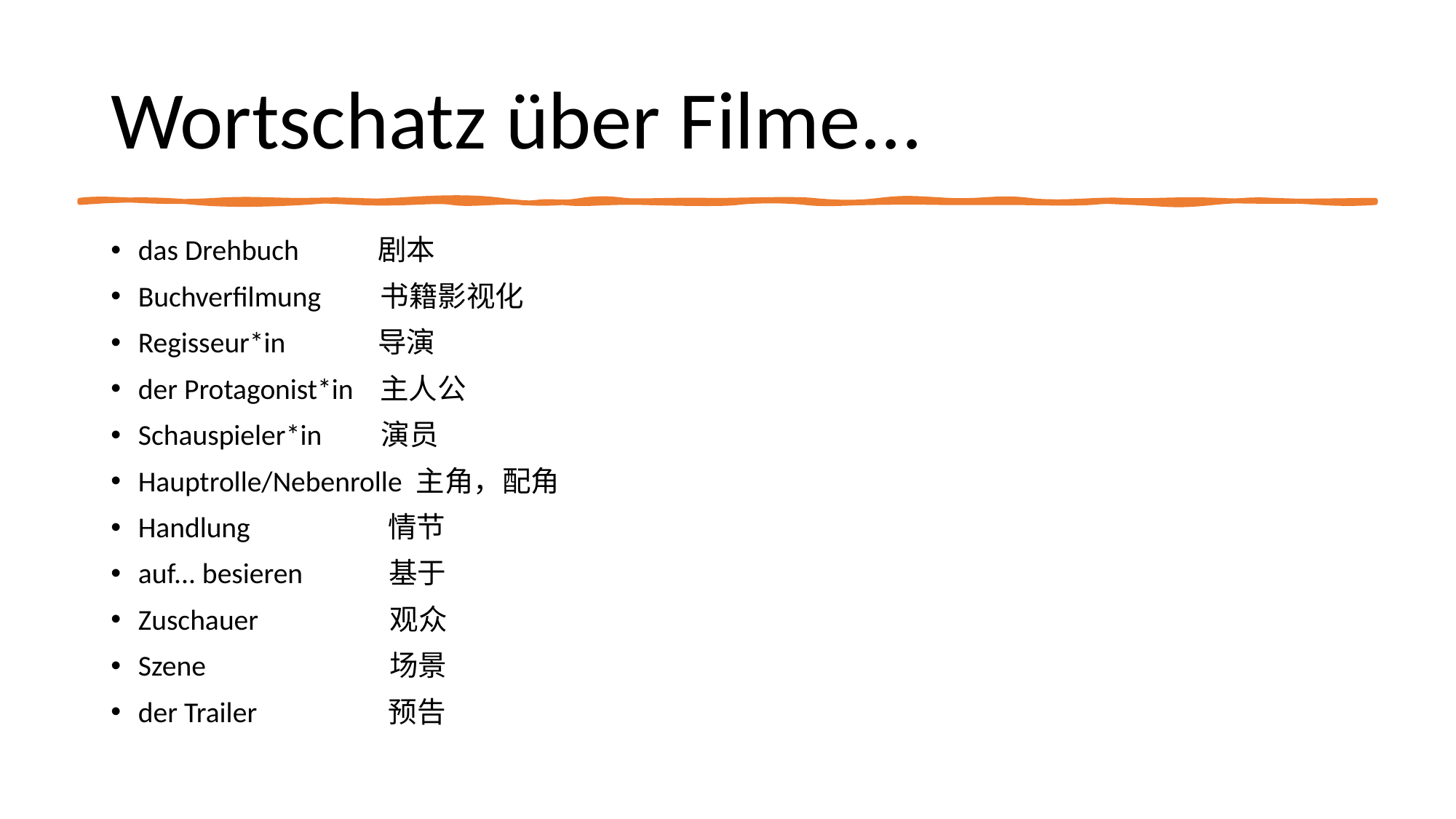

# Wortschatz über Filme...

das Drehbuch           剧本
Buchverfilmung        书籍影视化
Regisseur*in             导演
der Protagonist*in   主人公
Schauspieler*in        演员
Hauptrolle/Nebenrolle 主角，配角
Handlung                    情节
auf... besieren            基于
Zuschauer                   观众
Szene                           场景
der Trailer                   预告